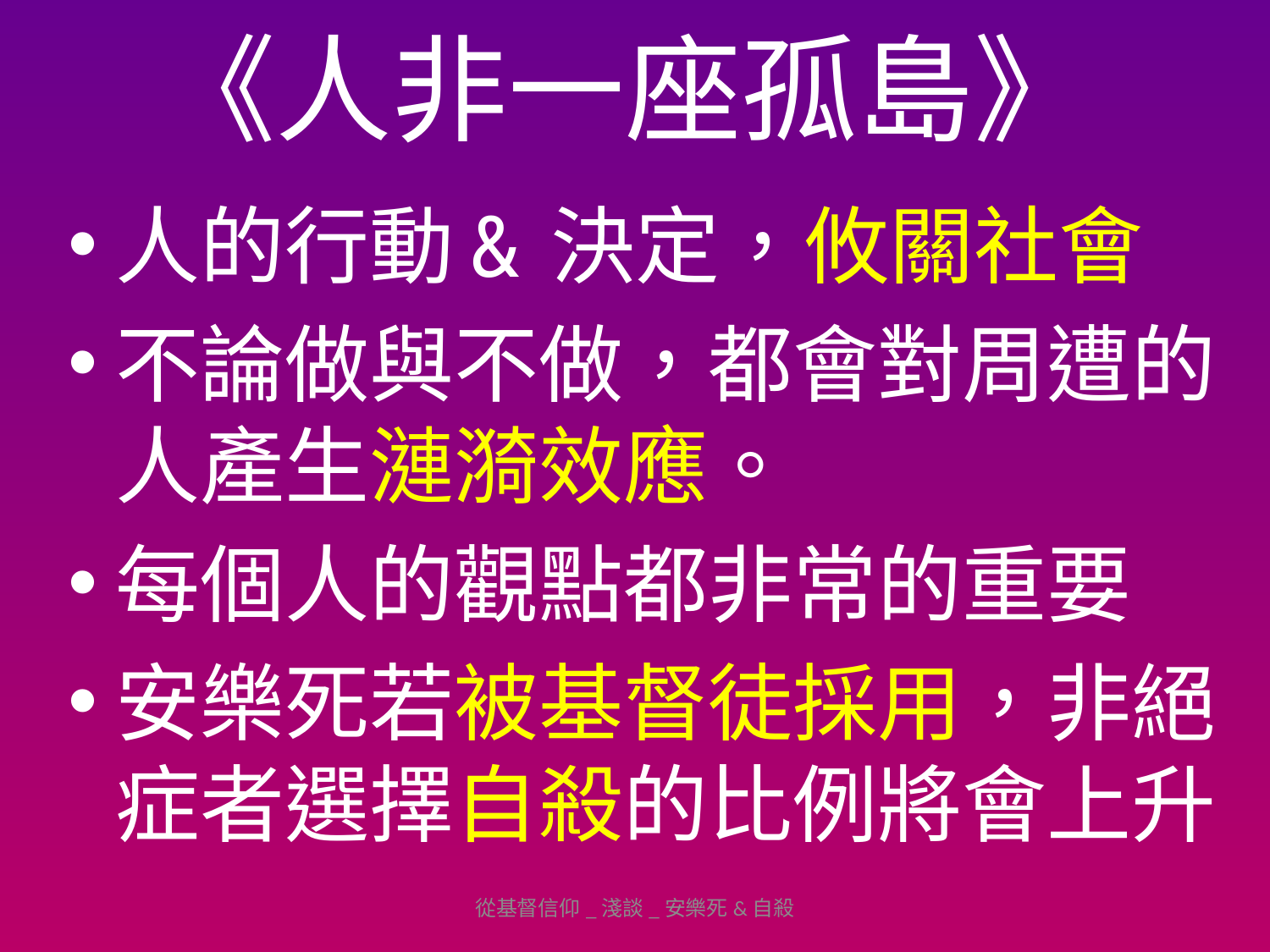

# 《人非一座孤島》
人的行動 & 決定，攸關社會
不論做與不做，都會對周遭的人產生漣漪效應。
每個人的觀點都非常的重要
安樂死若被基督徒採用，非絕症者選擇自殺的比例將會上升
從基督信仰_淺談_安樂死&自殺